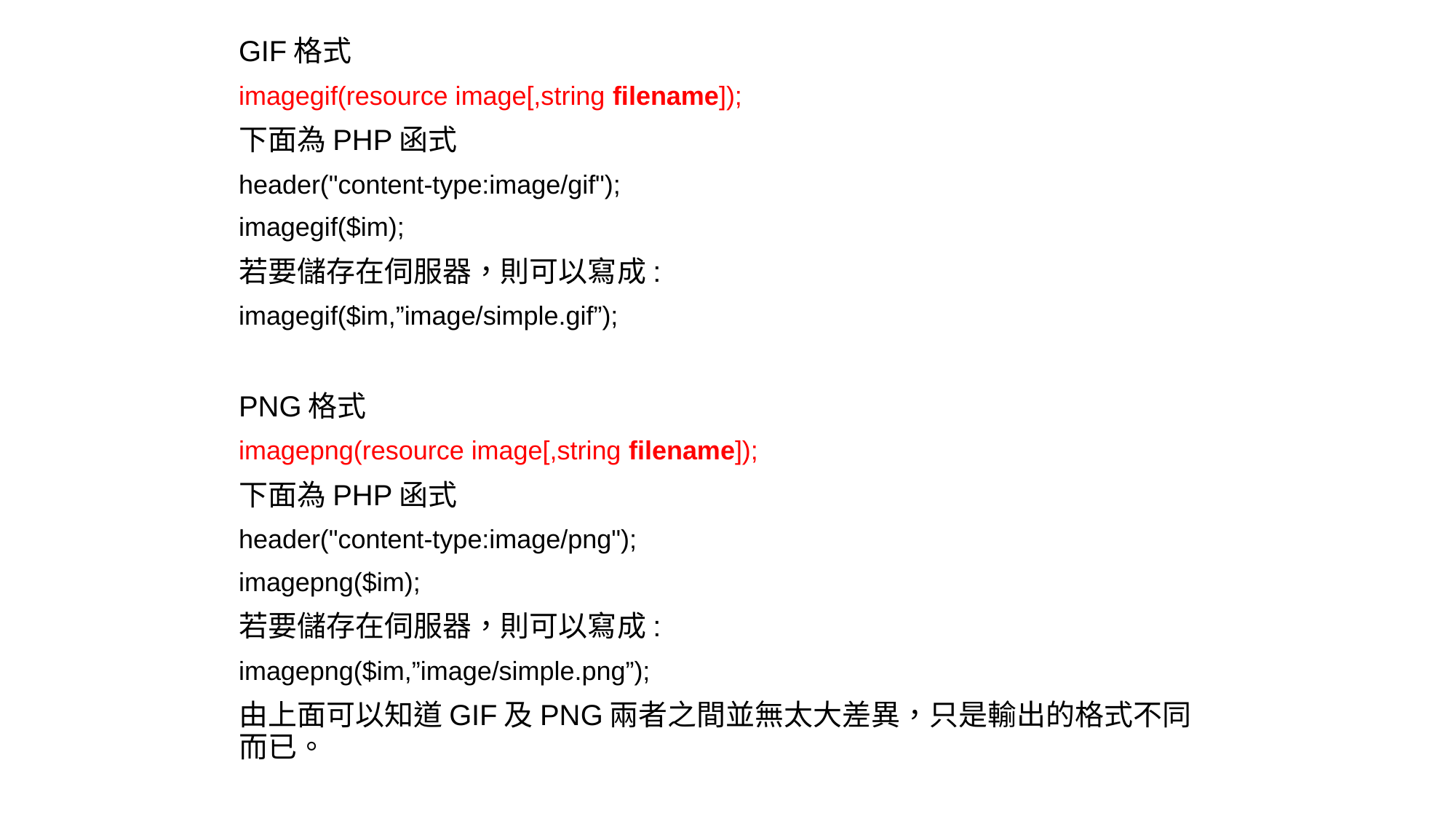

GIF格式
imagegif(resource image[,string filename]);
下面為PHP函式
header("content-type:image/gif");
imagegif($im);
若要儲存在伺服器，則可以寫成:
imagegif($im,”image/simple.gif”);

PNG格式
imagepng(resource image[,string filename]);
下面為PHP函式
header("content-type:image/png");
imagepng($im);
若要儲存在伺服器，則可以寫成:
imagepng($im,”image/simple.png”);
由上面可以知道GIF及PNG兩者之間並無太大差異，只是輸出的格式不同而已。